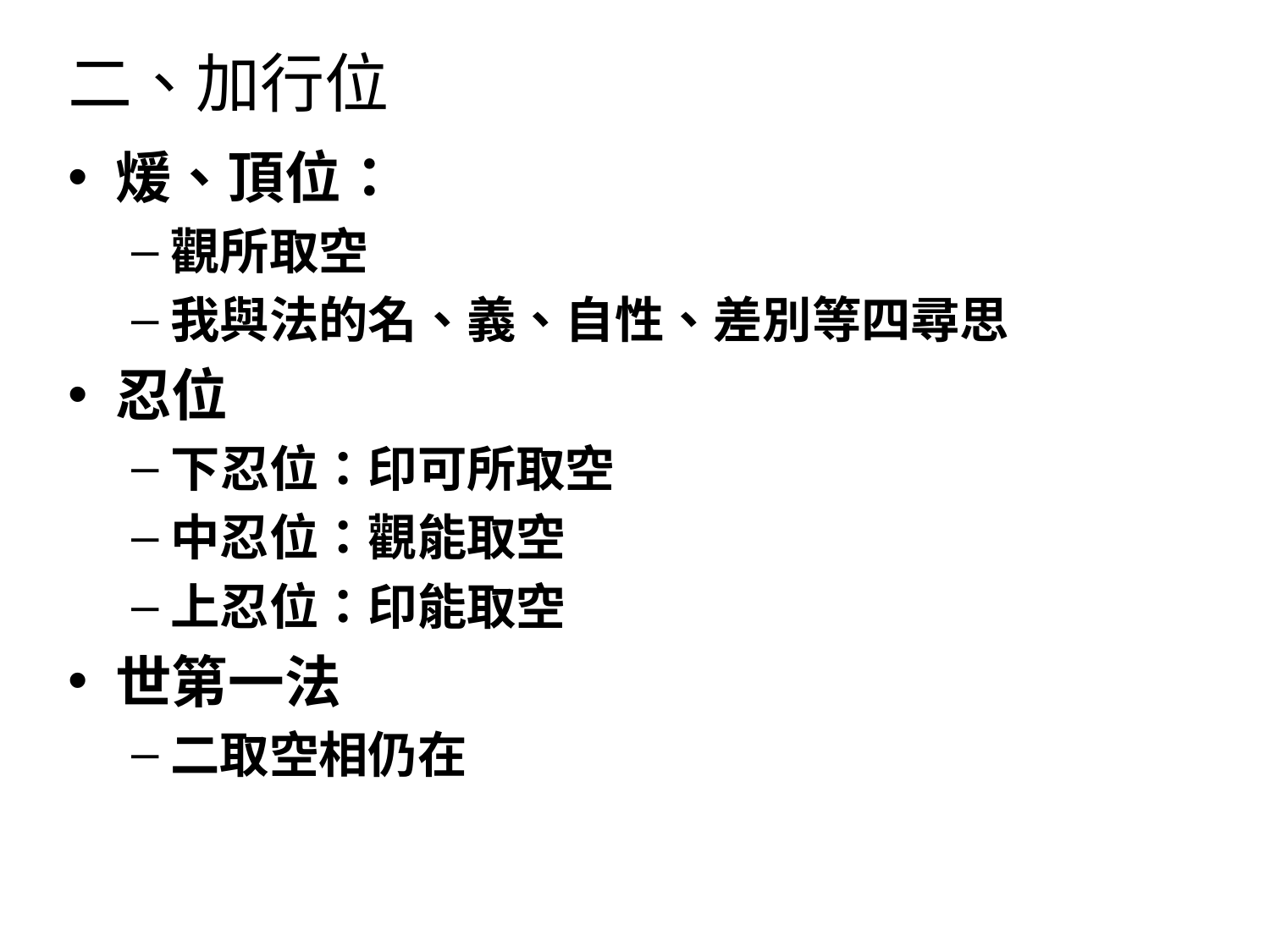

# 二、加行位
煖、頂位：
觀所取空
我與法的名、義、自性、差別等四尋思
忍位
下忍位：印可所取空
中忍位：觀能取空
上忍位：印能取空
世第一法
二取空相仍在